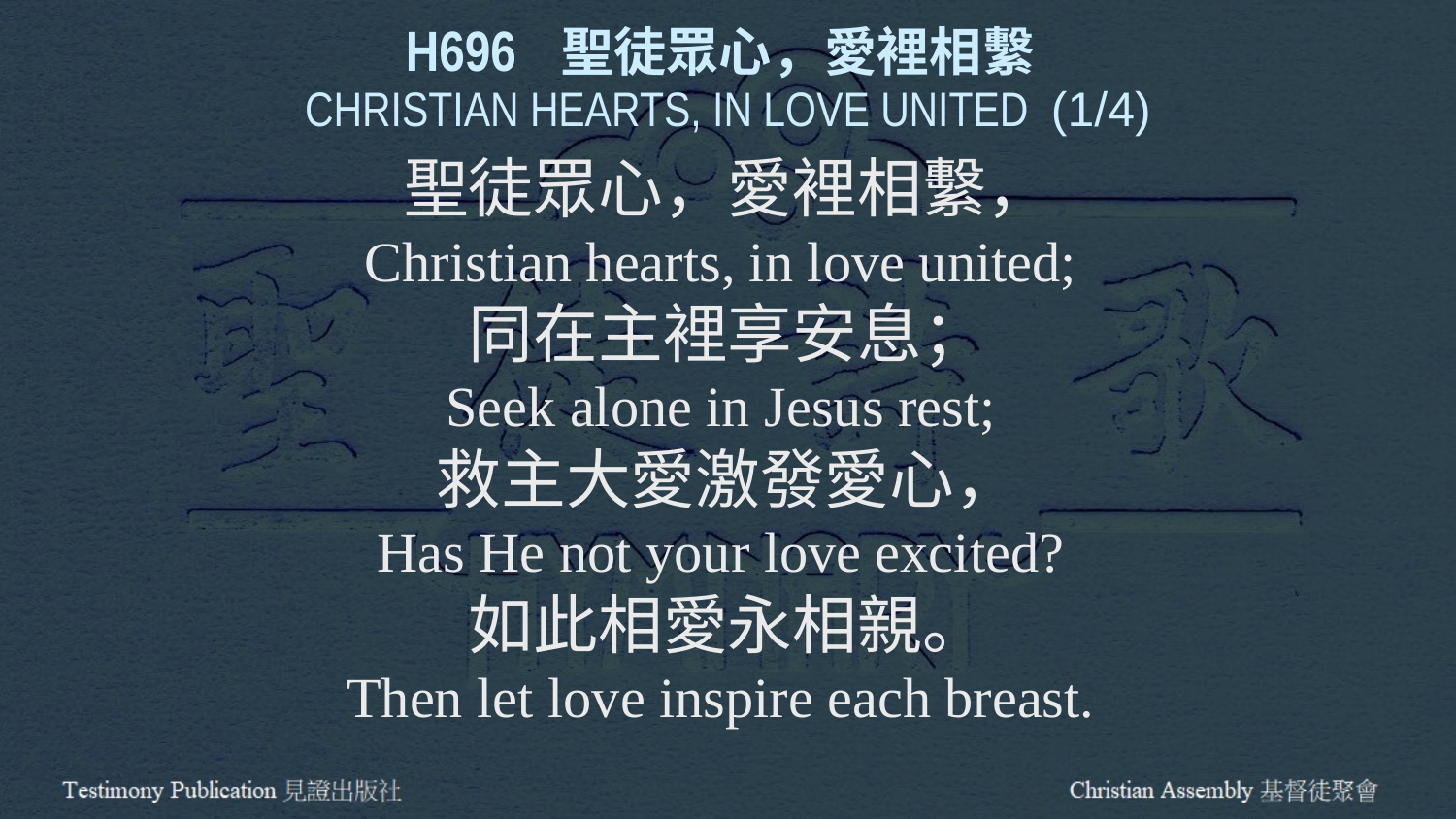

H696  聖徒眾心，愛裡相繫
CHRISTIAN HEARTS, IN LOVE UNITED  (1/4)
聖徒眾心，愛裡相繫，
Christian hearts, in love united;
同在主裡享安息；
Seek alone in Jesus rest;
救主大愛激發愛心，
Has He not your love excited?
如此相愛永相親。
Then let love inspire each breast.